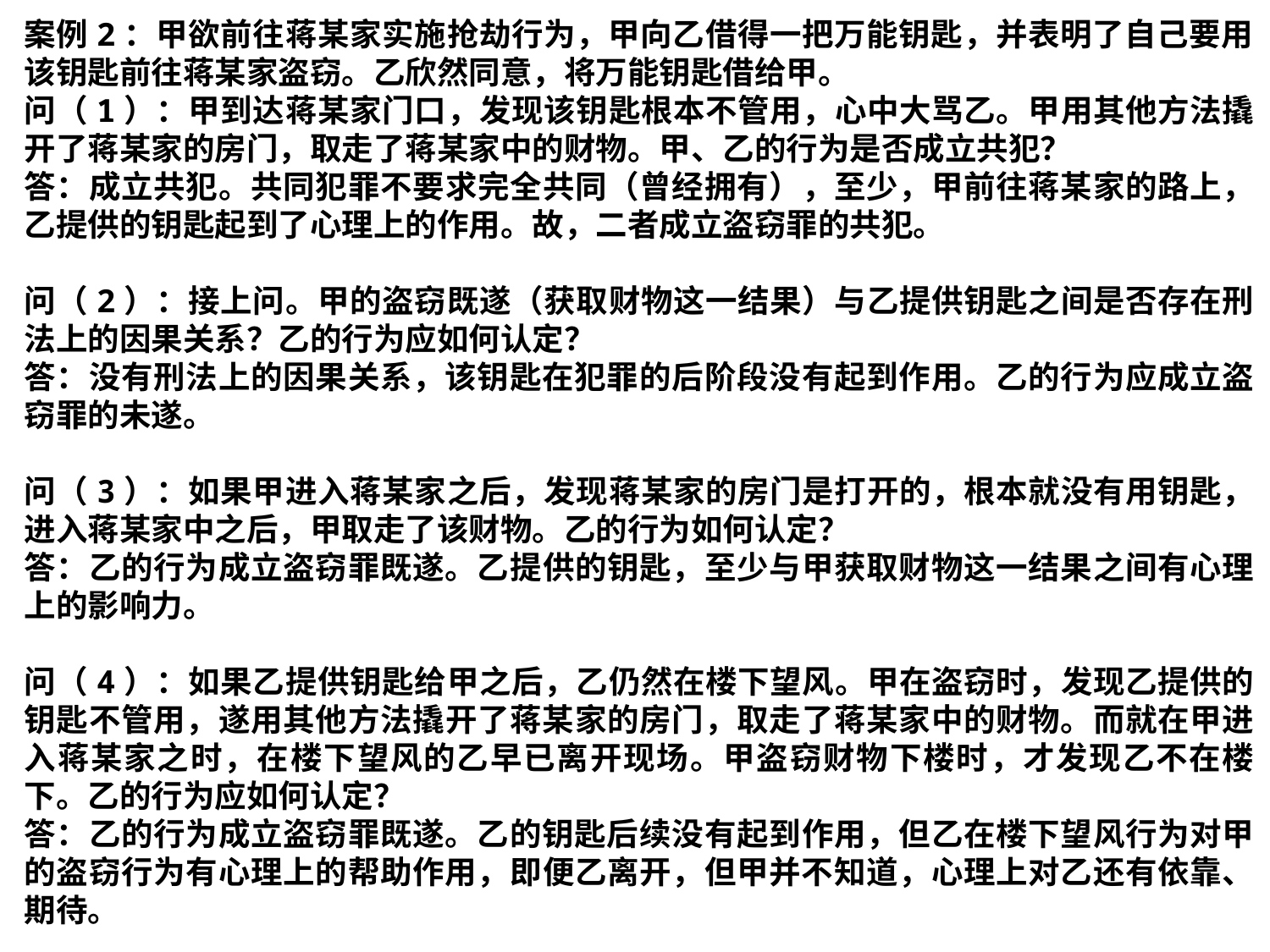

案例2：甲欲前往蒋某家实施抢劫行为，甲向乙借得一把万能钥匙，并表明了自己要用该钥匙前往蒋某家盗窃。乙欣然同意，将万能钥匙借给甲。
问（1）：甲到达蒋某家门口，发现该钥匙根本不管用，心中大骂乙。甲用其他方法撬开了蒋某家的房门，取走了蒋某家中的财物。甲、乙的行为是否成立共犯？
答：成立共犯。共同犯罪不要求完全共同（曾经拥有），至少，甲前往蒋某家的路上，乙提供的钥匙起到了心理上的作用。故，二者成立盗窃罪的共犯。

问（2）：接上问。甲的盗窃既遂（获取财物这一结果）与乙提供钥匙之间是否存在刑法上的因果关系？乙的行为应如何认定？
答：没有刑法上的因果关系，该钥匙在犯罪的后阶段没有起到作用。乙的行为应成立盗窃罪的未遂。

问（3）：如果甲进入蒋某家之后，发现蒋某家的房门是打开的，根本就没有用钥匙，进入蒋某家中之后，甲取走了该财物。乙的行为如何认定？
答：乙的行为成立盗窃罪既遂。乙提供的钥匙，至少与甲获取财物这一结果之间有心理上的影响力。

问（4）：如果乙提供钥匙给甲之后，乙仍然在楼下望风。甲在盗窃时，发现乙提供的钥匙不管用，遂用其他方法撬开了蒋某家的房门，取走了蒋某家中的财物。而就在甲进入蒋某家之时，在楼下望风的乙早已离开现场。甲盗窃财物下楼时，才发现乙不在楼下。乙的行为应如何认定？
答：乙的行为成立盗窃罪既遂。乙的钥匙后续没有起到作用，但乙在楼下望风行为对甲的盗窃行为有心理上的帮助作用，即便乙离开，但甲并不知道，心理上对乙还有依靠、期待。